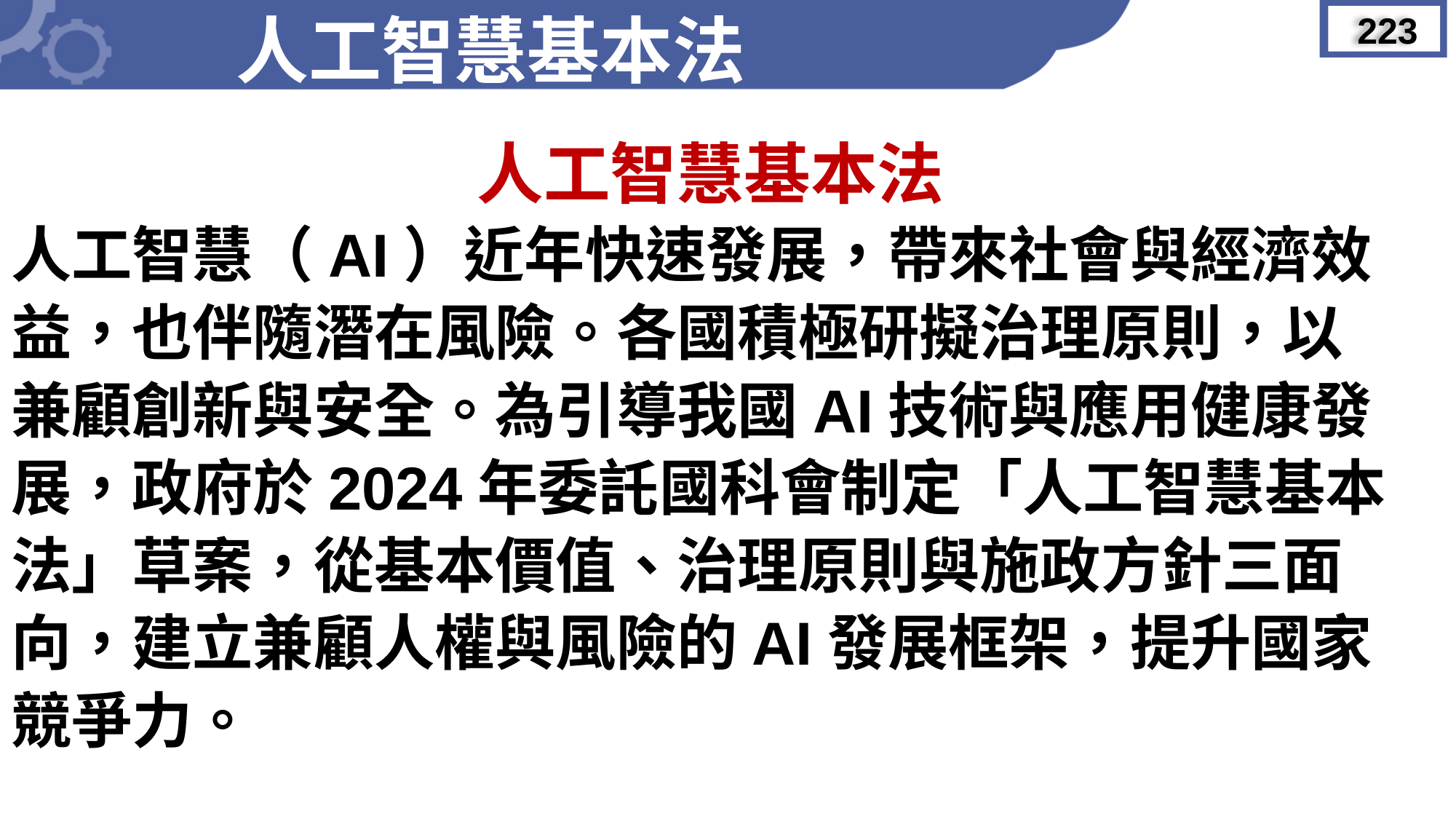

人工智慧基本法
223
人工智慧基本法
人工智慧（AI）近年快速發展，帶來社會與經濟效
益，也伴隨潛在風險。各國積極研擬治理原則，以
兼顧創新與安全。為引導我國AI技術與應用健康發
展，政府於2024年委託國科會制定「人工智慧基本
法」草案，從基本價值、治理原則與施政方針三面
向，建立兼顧人權與風險的AI發展框架，提升國家
競爭力。